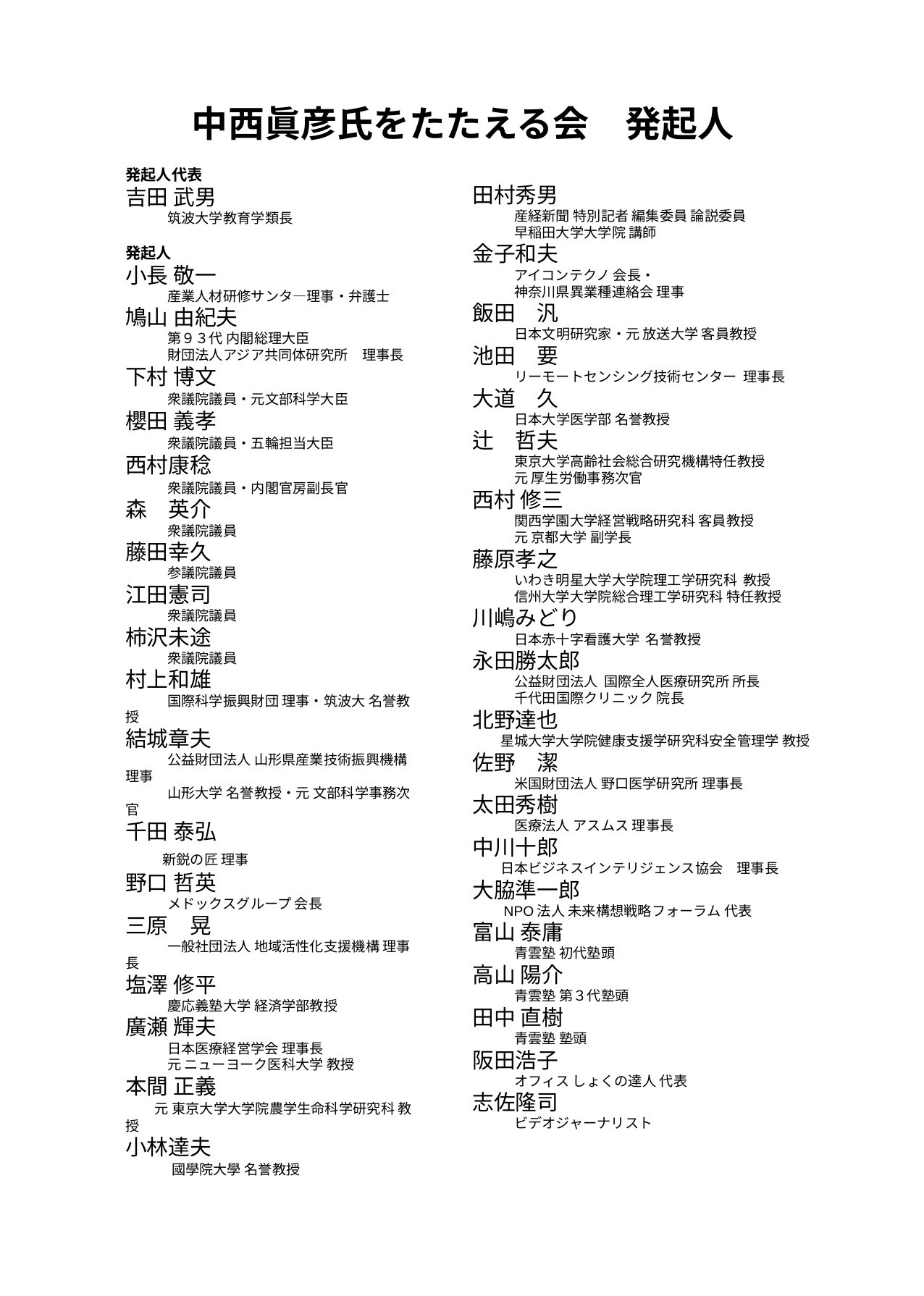

# 中西眞彦氏をたたえる会　発起人
発起人代表
吉田 武男
　　　筑波大学教育学類長

発起人
小長 敬一
　　　産業人材研修サンタ―理事・弁護士
鳩山 由紀夫
　　　第９３代 内閣総理大臣
　　　財団法人アジア共同体研究所　理事長
下村 博文
　　　衆議院議員・元文部科学大臣
櫻田 義孝
　　　衆議院議員・五輪担当大臣
西村康稔
　　　衆議院議員・内閣官房副長官
森　英介
　　　衆議院議員
藤田幸久
　　　参議院議員
江田憲司
　　　衆議院議員
柿沢未途
　　　衆議院議員
村上和雄
　　　国際科学振興財団 理事・筑波大 名誉教授
結城章夫
　　　公益財団法人 山形県産業技術振興機構 理事
　　　山形大学 名誉教授・元 文部科学事務次官
千田 泰弘
　　新鋭の匠 理事
野口 哲英
　　　メドックスグループ 会長
三原　晃
　　　一般社団法人 地域活性化支援機構 理事長
塩澤 修平
　　　慶応義塾大学 経済学部教授
廣瀬 輝夫
　　　日本医療経営学会 理事長
　　　元 ニューヨーク医科大学 教授
本間 正義
　　元 東京大学大学院農学生命科学研究科 教授
小林達夫
　　　國學院大學 名誉教授
田村秀男
　　　産経新聞 特別記者 編集委員 論説委員
　　　早稲田大学大学院 講師
金子和夫
　　　アイコンテクノ 会長・
　　　神奈川県異業種連絡会 理事
飯田　汎
　　　日本文明研究家・元 放送大学 客員教授
池田　要
　　　リーモートセンシング技術センター  理事長
大道　久
　　　日本大学医学部 名誉教授
辻　哲夫
　　　東京大学高齢社会総合研究機構特任教授
　　　元 厚生労働事務次官
西村 修三
　　　関西学園大学経営戦略研究科 客員教授
　　　元 京都大学 副学長
藤原孝之
　　　いわき明星大学大学院理工学研究科  教授
　　　信州大学大学院総合理工学研究科 特任教授
川嶋みどり
　　　日本赤十字看護大学  名誉教授
永田勝太郎
　　　公益財団法人  国際全人医療研究所 所長
　　　千代田国際クリニック 院長
北野達也
　　星城大学大学院健康支援学研究科安全管理学 教授
佐野　潔
　　　米国財団法人 野口医学研究所 理事長
太田秀樹
　　　医療法人 アスムス 理事長
中川十郎
　　日本ビジネスインテリジェンス協会　理事長
大脇準一郎
　　NPO法人 未来構想戦略フォーラム 代表
富山 泰庸
　　　青雲塾 初代塾頭
高山 陽介
　　　青雲塾 第３代塾頭
田中 直樹
　　　青雲塾 塾頭
阪田浩子
　　　オフィス しょくの達人 代表
志佐隆司
　　　ビデオジャーナリスト